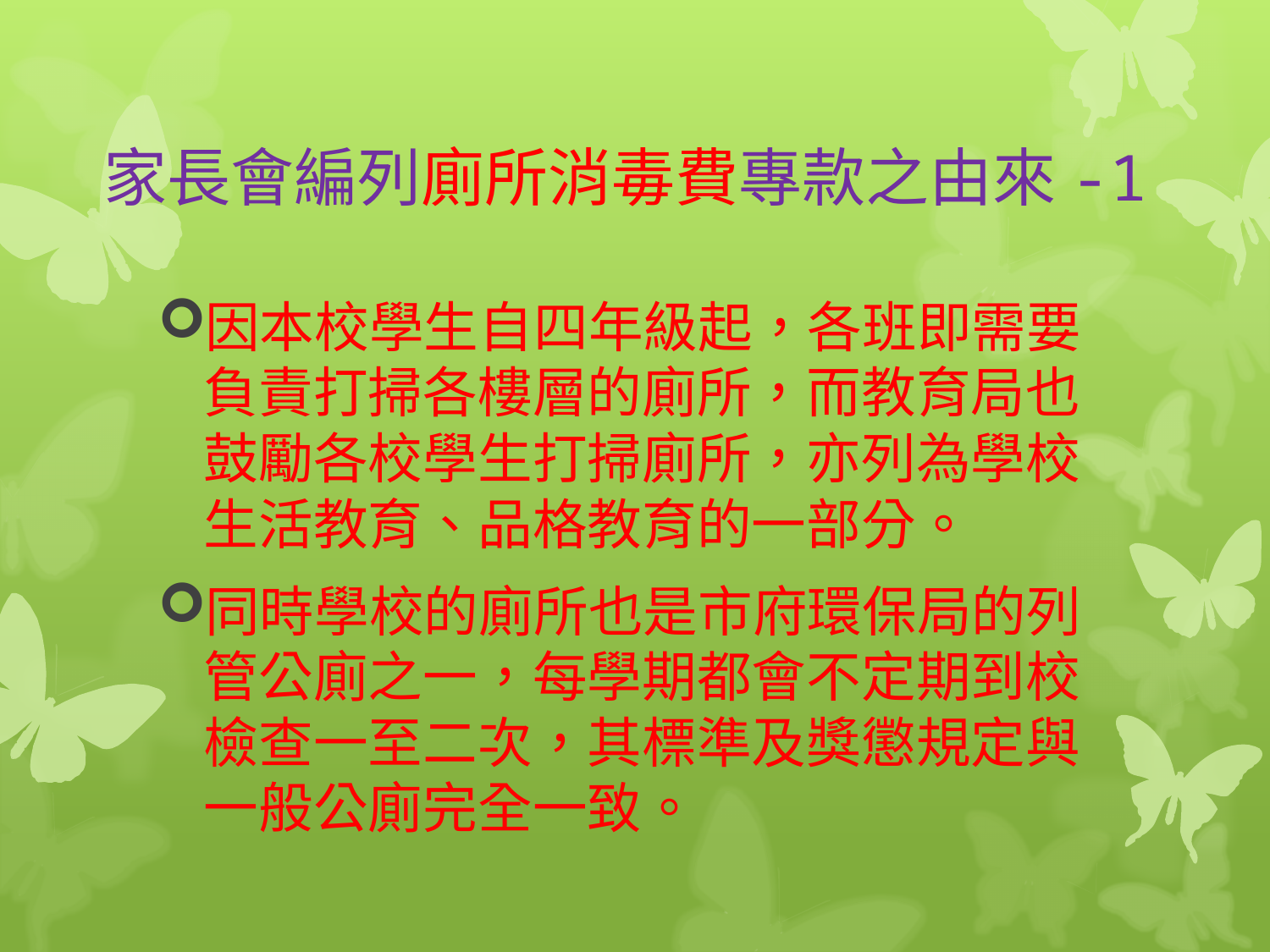

# 家長會編列廁所消毒費專款之由來-1
因本校學生自四年級起，各班即需要負責打掃各樓層的廁所，而教育局也鼓勵各校學生打掃廁所，亦列為學校生活教育、品格教育的一部分。
同時學校的廁所也是市府環保局的列管公廁之一，每學期都會不定期到校檢查一至二次，其標準及獎懲規定與一般公廁完全一致。